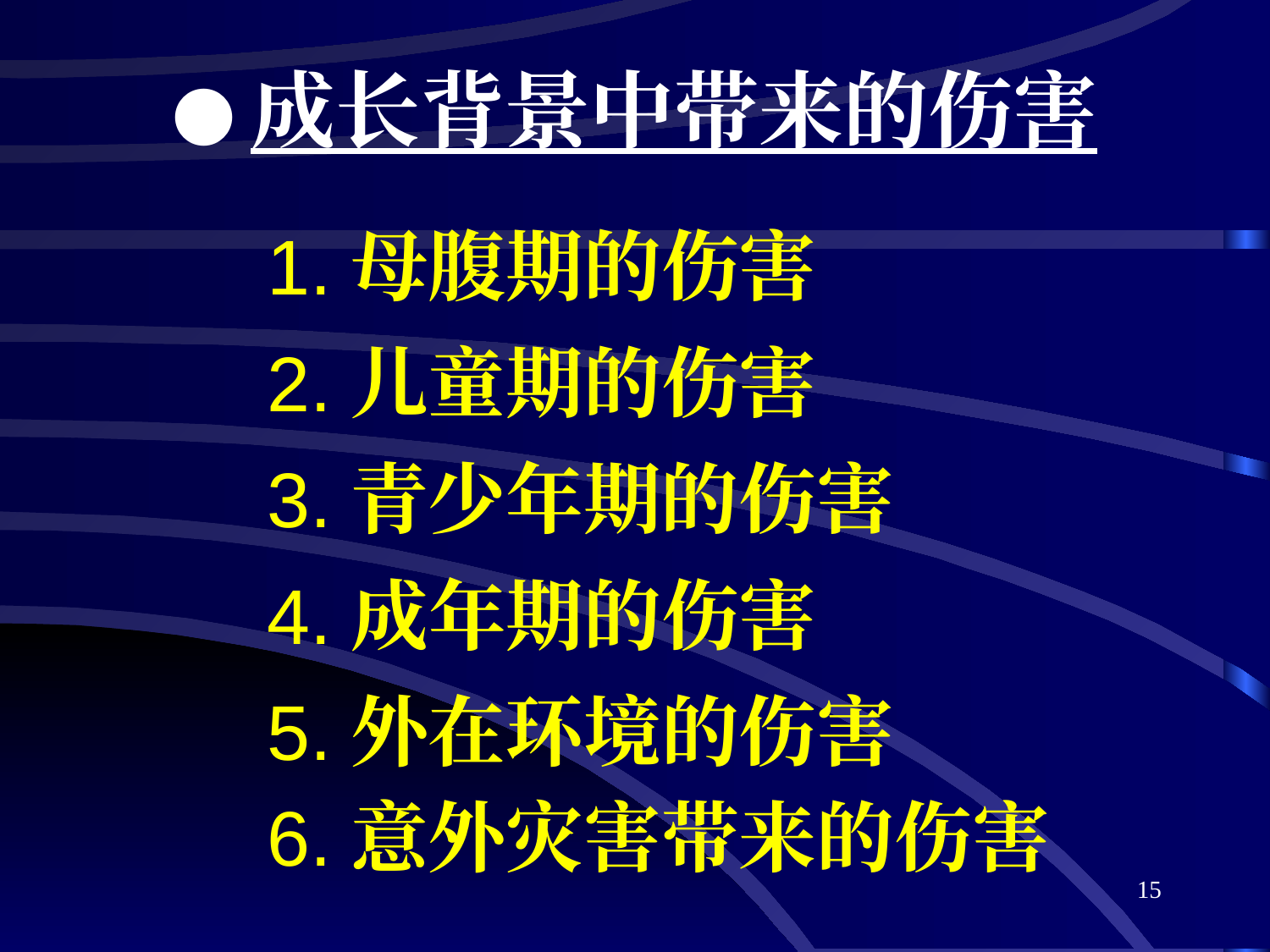

# ●成长背景中带来的伤害
1.母腹期的伤害
2.儿童期的伤害
3.青少年期的伤害
4.成年期的伤害
5.外在环境的伤害
6.意外灾害带来的伤害
15